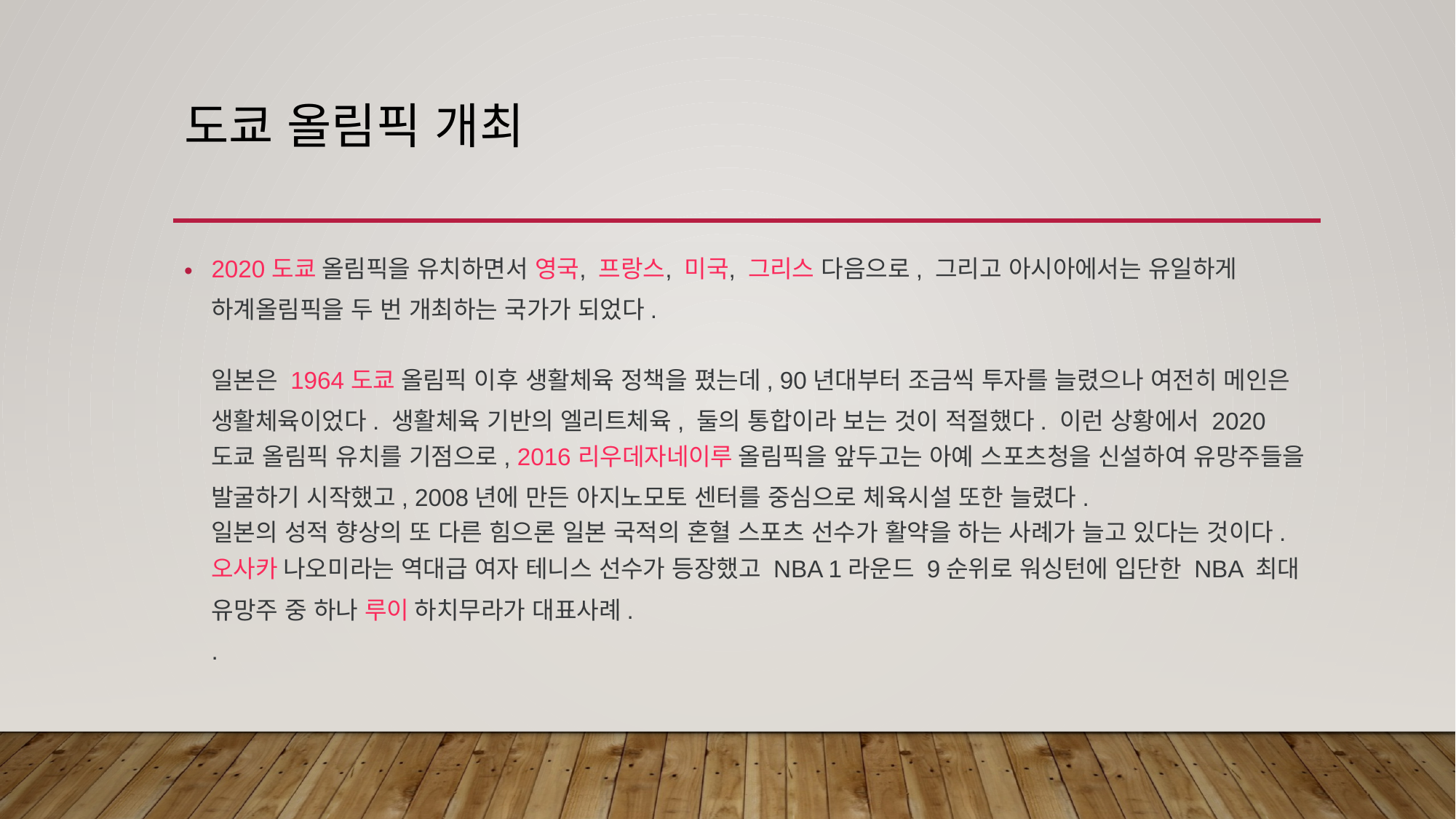

# 도쿄 올림픽 개최
2020 도쿄 올림픽을 유치하면서 영국, 프랑스, 미국, 그리스 다음으로, 그리고 아시아에서는 유일하게 하계올림픽을 두 번 개최하는 국가가 되었다.
일본은 1964 도쿄 올림픽 이후 생활체육 정책을 폈는데, 90년대부터 조금씩 투자를 늘렸으나 여전히 메인은 생활체육이었다. 생활체육 기반의 엘리트체육, 둘의 통합이라 보는 것이 적절했다. 이런 상황에서 2020 도쿄 올림픽 유치를 기점으로, 2016 리우데자네이루 올림픽을 앞두고는 아예 스포츠청을 신설하여 유망주들을 발굴하기 시작했고, 2008년에 만든 아지노모토 센터를 중심으로 체육시설 또한 늘렸다.
일본의 성적 향상의 또 다른 힘으론 일본 국적의 혼혈 스포츠 선수가 활약을 하는 사례가 늘고 있다는 것이다. 오사카 나오미라는 역대급 여자 테니스 선수가 등장했고 NBA 1라운드 9순위로 워싱턴에 입단한 NBA 최대 유망주 중 하나 루이 하치무라가 대표사례.
.